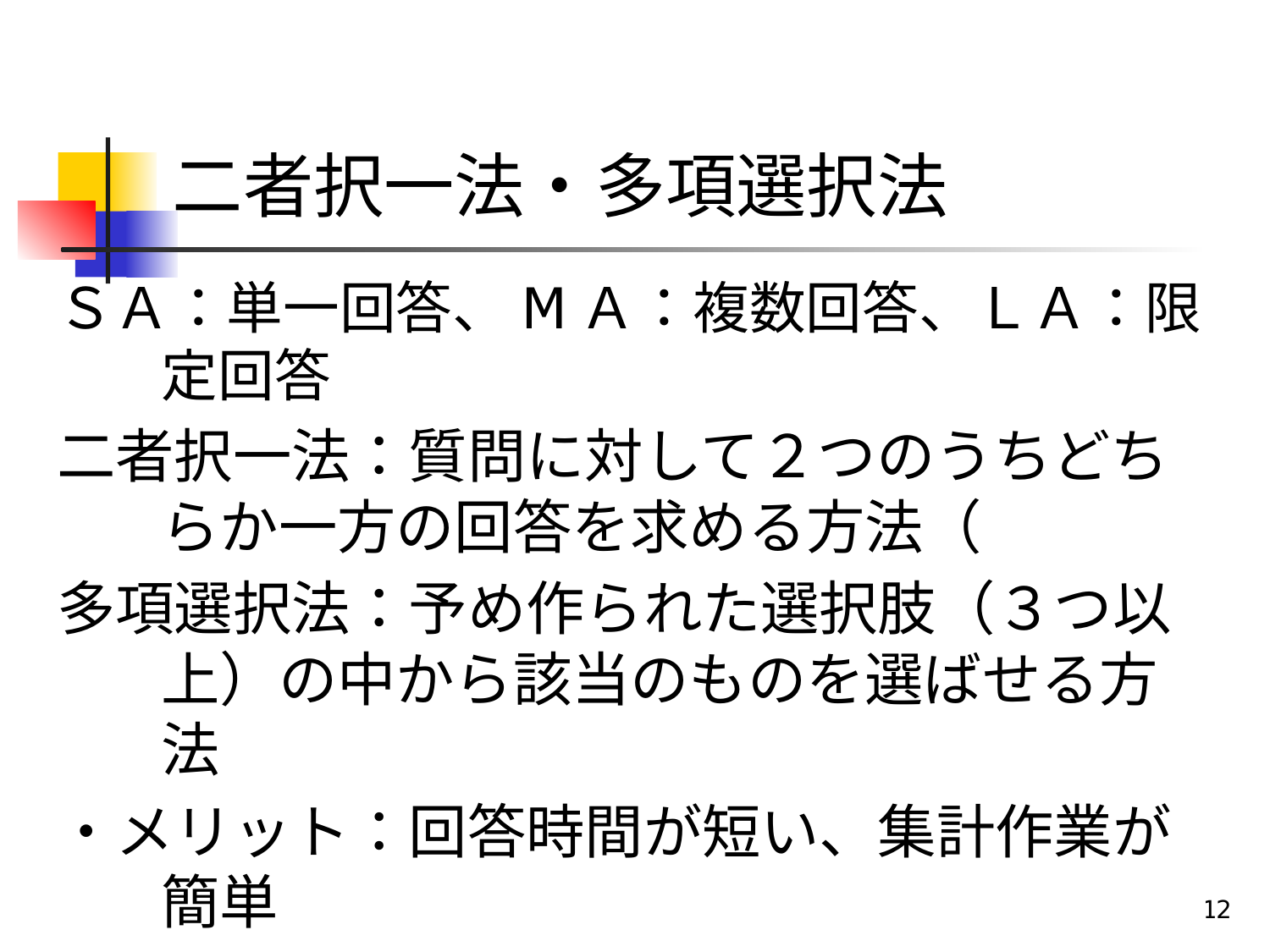

# 二者択一法・多項選択法
ＳＡ：単一回答、МＡ：複数回答、ＬＡ：限定回答
二者択一法：質問に対して２つのうちどちらか一方の回答を求める方法（
多項選択法：予め作られた選択肢（３つ以上）の中から該当のものを選ばせる方法
・メリット：回答時間が短い、集計作業が簡単
・デメリット：質問作成に時間がかかる、被調査者の考えをそのまま引き出せない可能性
12